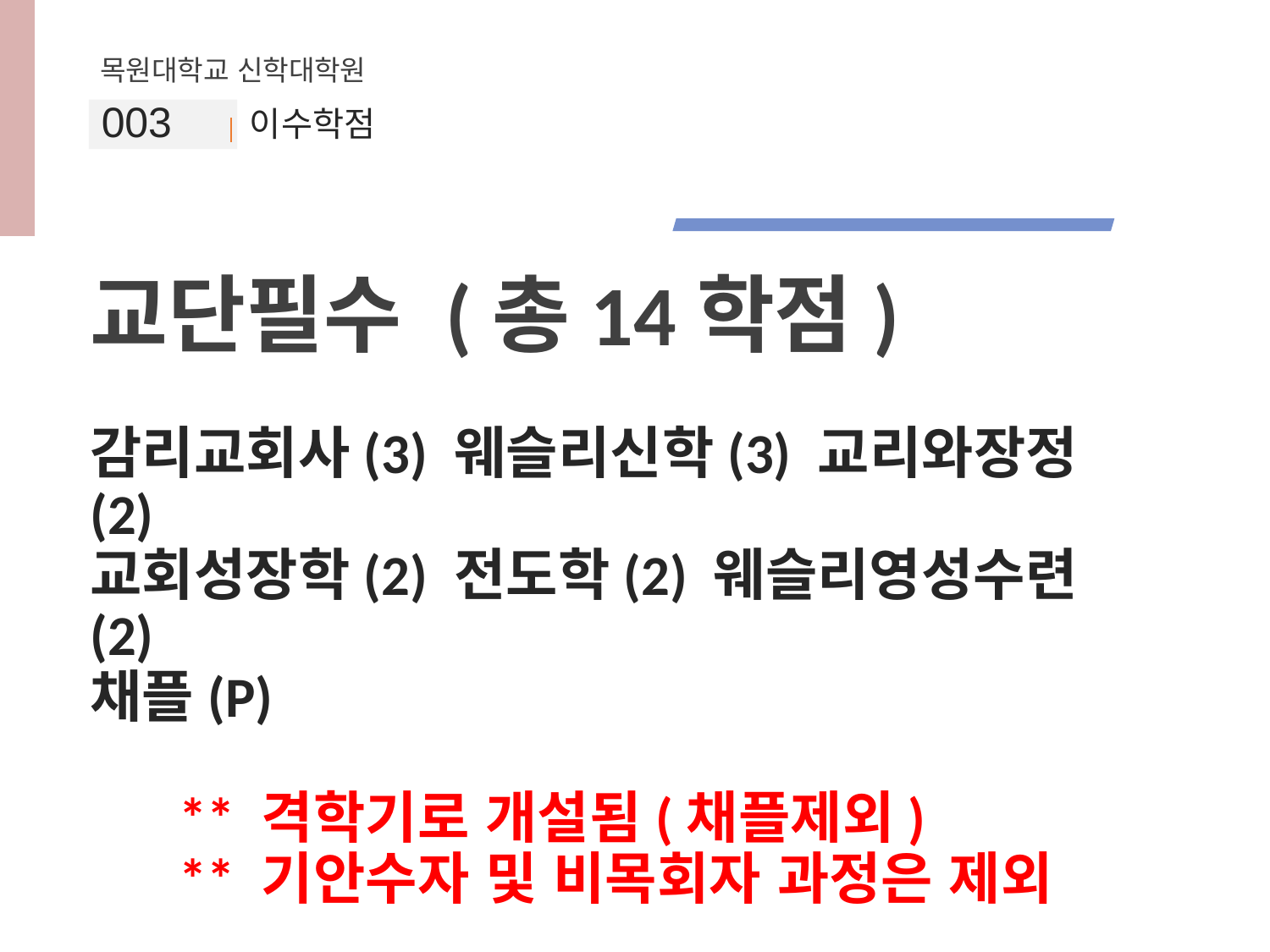

목원대학교 신학대학원
003
# 이수학점
교단필수 (총14학점)

감리교회사(3) 웨슬리신학(3) 교리와장정(2)
교회성장학(2) 전도학(2) 웨슬리영성수련 (2)
채플(P)

       ** 격학기로 개설됨(채플제외)
       ** 기안수자 및 비목회자 과정은 제외